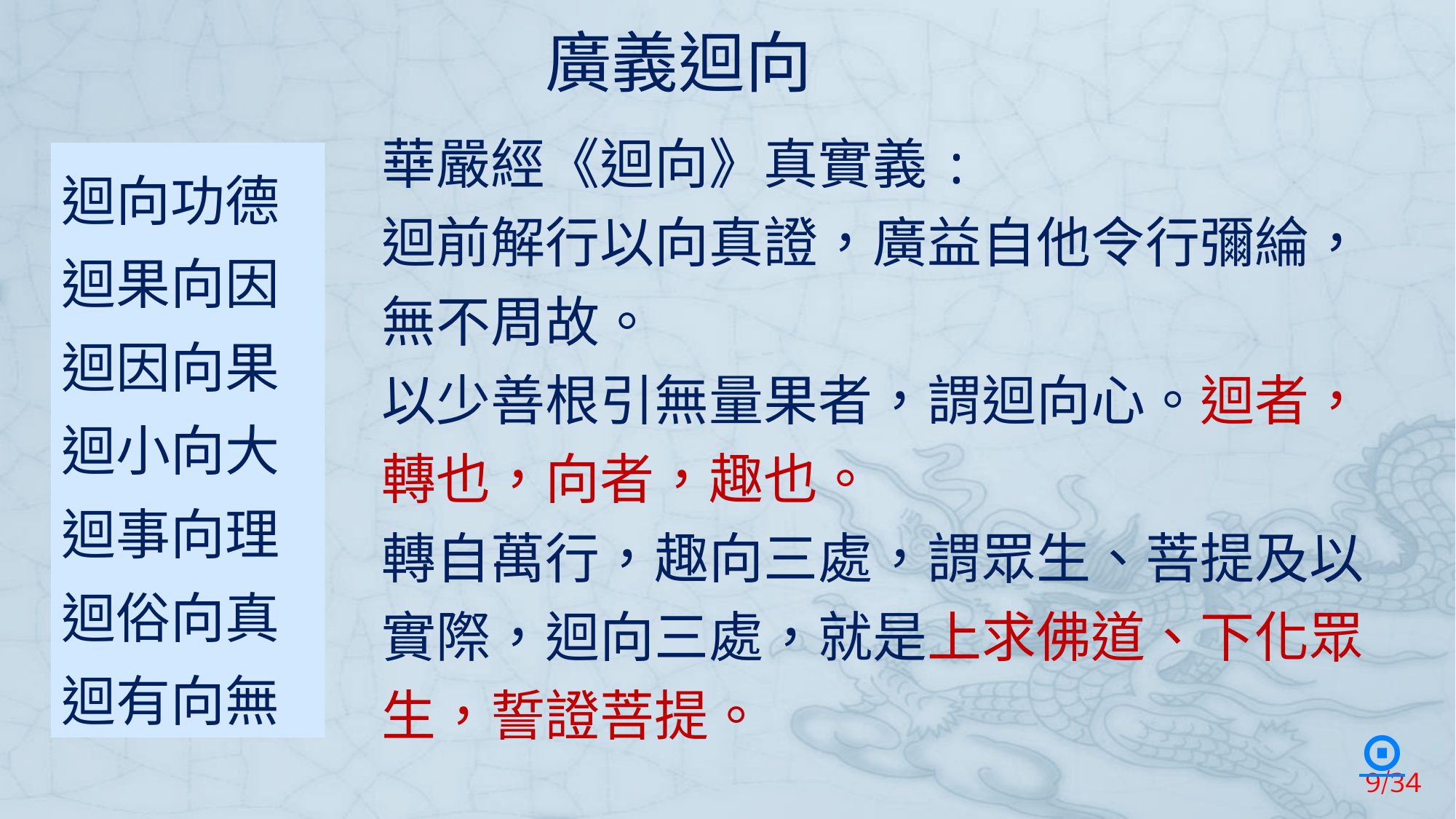

廣義迴向
華嚴經《迴向》真實義:
迴前解行以向真證，廣益自他令行彌綸，無不周故。
以少善根引無量果者，謂迴向心。迴者，轉也，向者，趣也。
轉自萬行，趣向三處，謂眾生、菩提及以實際，迴向三處，就是上求佛道、下化眾生，誓證菩提。
迴向功德
迴果向因迴因向果
迴小向大迴事向理迴俗向真迴有向無
⊙
9/34